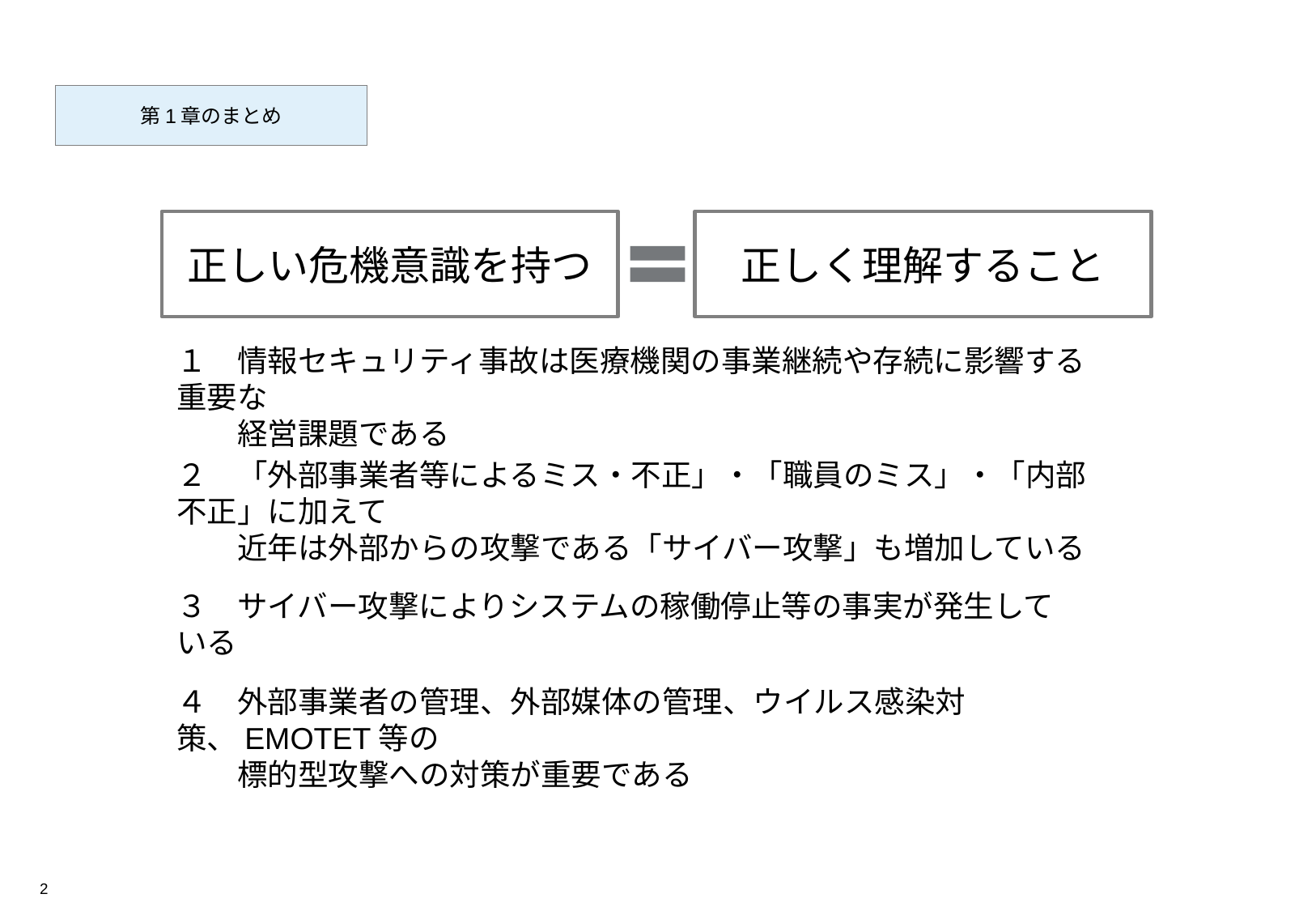

第1章のまとめ
正しい危機意識を持つ
正しく理解すること

１　情報セキュリティ事故は医療機関の事業継続や存続に影響する重要な
　　経営課題である
２　「外部事業者等によるミス・不正」・「職員のミス」・「内部不正」に加えて
　　近年は外部からの攻撃である「サイバー攻撃」も増加している
３　サイバー攻撃によりシステムの稼働停止等の事実が発生している
４　外部事業者の管理、外部媒体の管理、ウイルス感染対策、EMOTET等の
　　標的型攻撃への対策が重要である
2